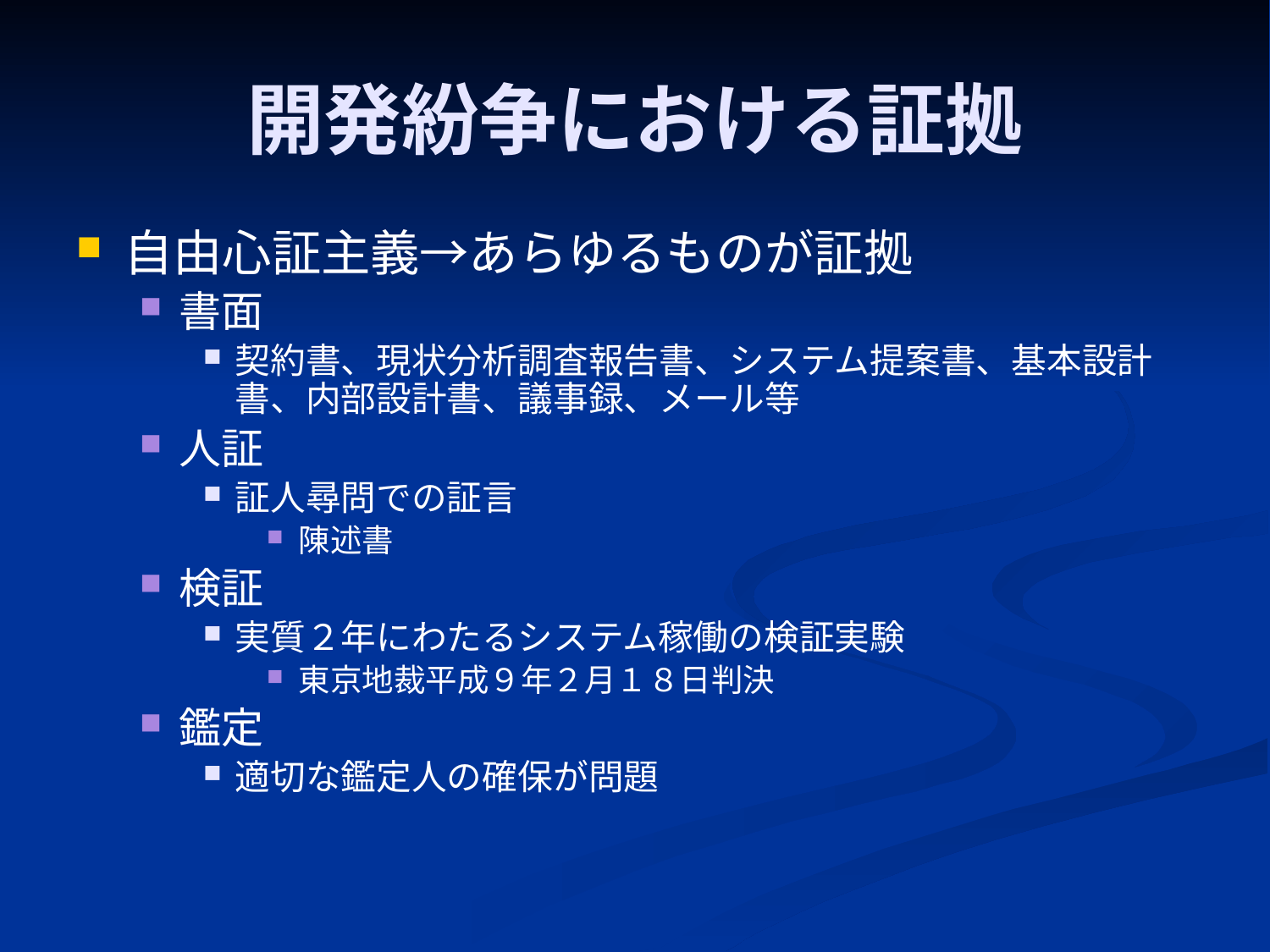

# 開発紛争における証拠
自由心証主義→あらゆるものが証拠
書面
契約書、現状分析調査報告書、システム提案書、基本設計書、内部設計書、議事録、メール等
人証
証人尋問での証言
陳述書
検証
実質２年にわたるシステム稼働の検証実験
東京地裁平成９年２月１８日判決
鑑定
適切な鑑定人の確保が問題